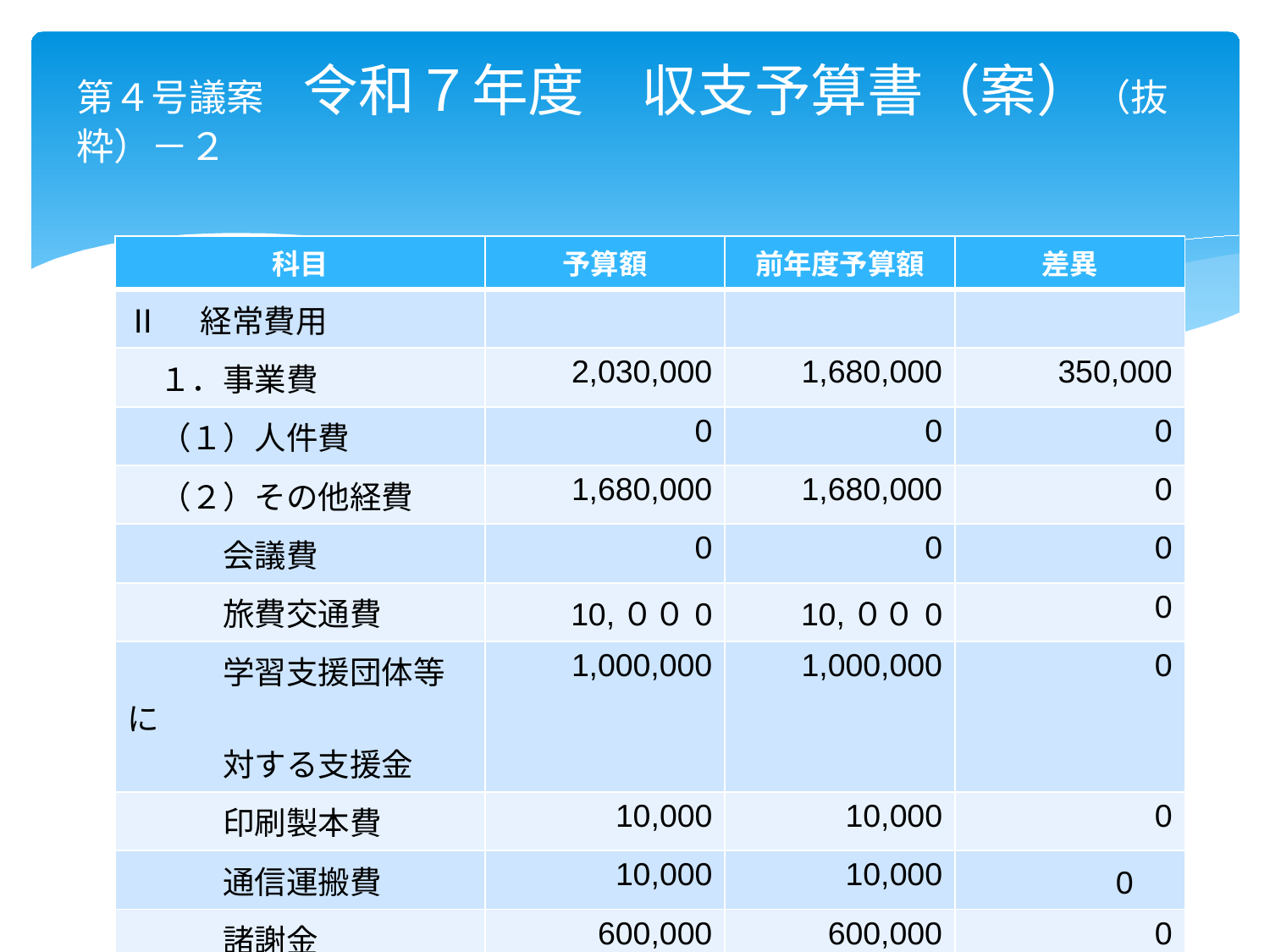

# 第４号議案　令和７年度　収支予算書（案）（抜粋）－２
| 科目 | 予算額 | 前年度予算額 | 差異 |
| --- | --- | --- | --- |
| Ⅱ　経常費用 |  |  |  |
| １．事業費 | 2,030,000 | 1,680,000 | 350,000 |
| （１）人件費 | 0 | 0 | 0 |
| （２）その他経費 | 1,680,000 | 1,680,000 | 0 |
| 会議費 | 0 | 0 | 0 |
| 旅費交通費 | 10,００0 | 10,００0 | 0 |
| 学習支援団体等に 　　　対する支援金 | 1,000,000 | 1,000,000 | 0 |
| 印刷製本費 | 10,000 | 10,000 | 0 |
| 通信運搬費 | 10,000 | 10,000 | 0 |
| 諸謝金 | 600,000 | 600,000 | 0 |
| 雑費 | 400,000 | 50,000 | 350,000 |